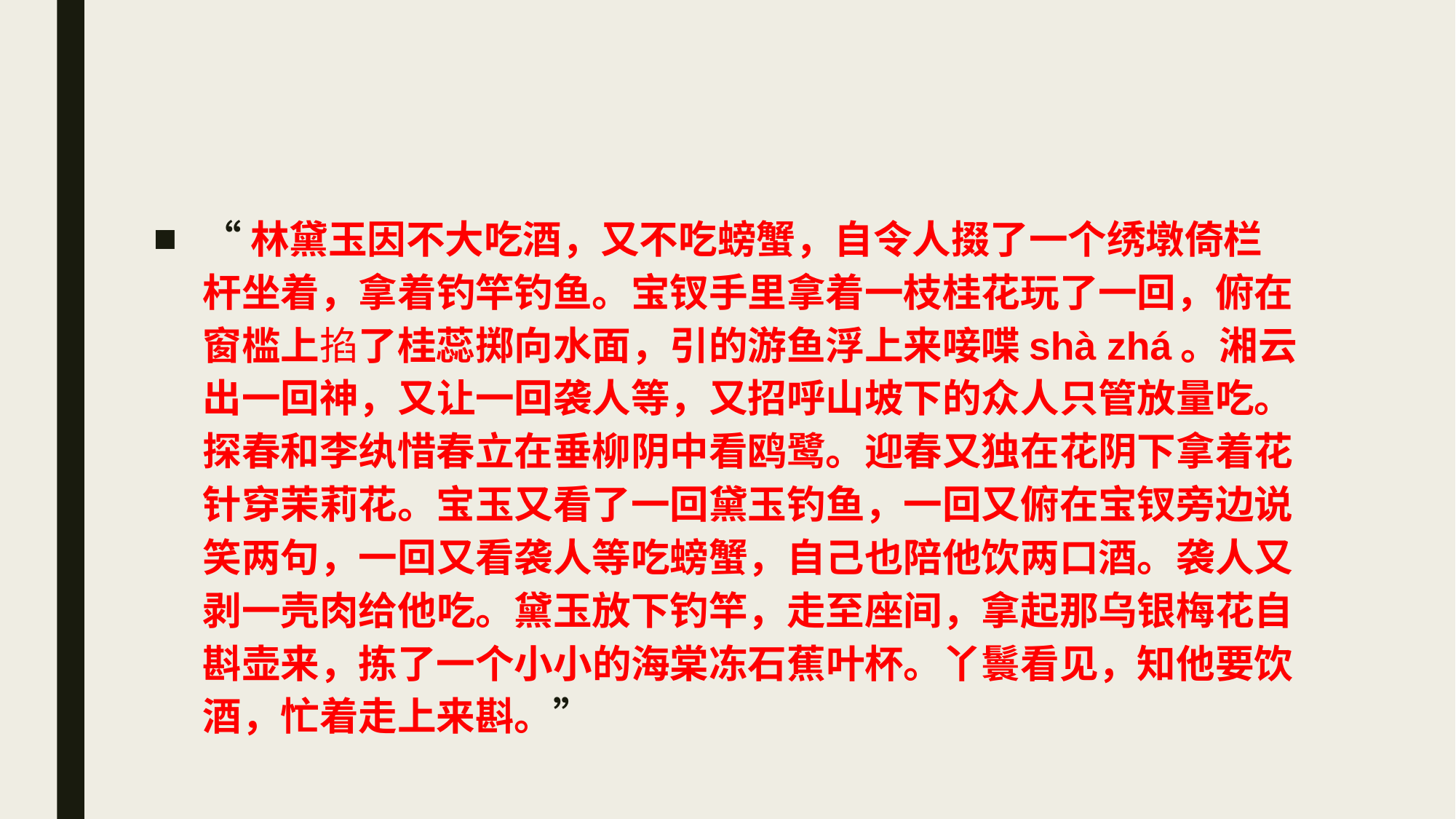

#
“林黛玉因不大吃酒，又不吃螃蟹，自令人掇了一个绣墩倚栏杆坐着，拿着钓竿钓鱼。宝钗手里拿着一枝桂花玩了一回，俯在窗槛上掐了桂蕊掷向水面，引的游鱼浮上来唼喋shà zhá。湘云出一回神，又让一回袭人等，又招呼山坡下的众人只管放量吃。探春和李纨惜春立在垂柳阴中看鸥鹭。迎春又独在花阴下拿着花针穿茉莉花。宝玉又看了一回黛玉钓鱼，一回又俯在宝钗旁边说笑两句，一回又看袭人等吃螃蟹，自己也陪他饮两口酒。袭人又剥一壳肉给他吃。黛玉放下钓竿，走至座间，拿起那乌银梅花自斟壶来，拣了一个小小的海棠冻石蕉叶杯。丫鬟看见，知他要饮酒，忙着走上来斟。”